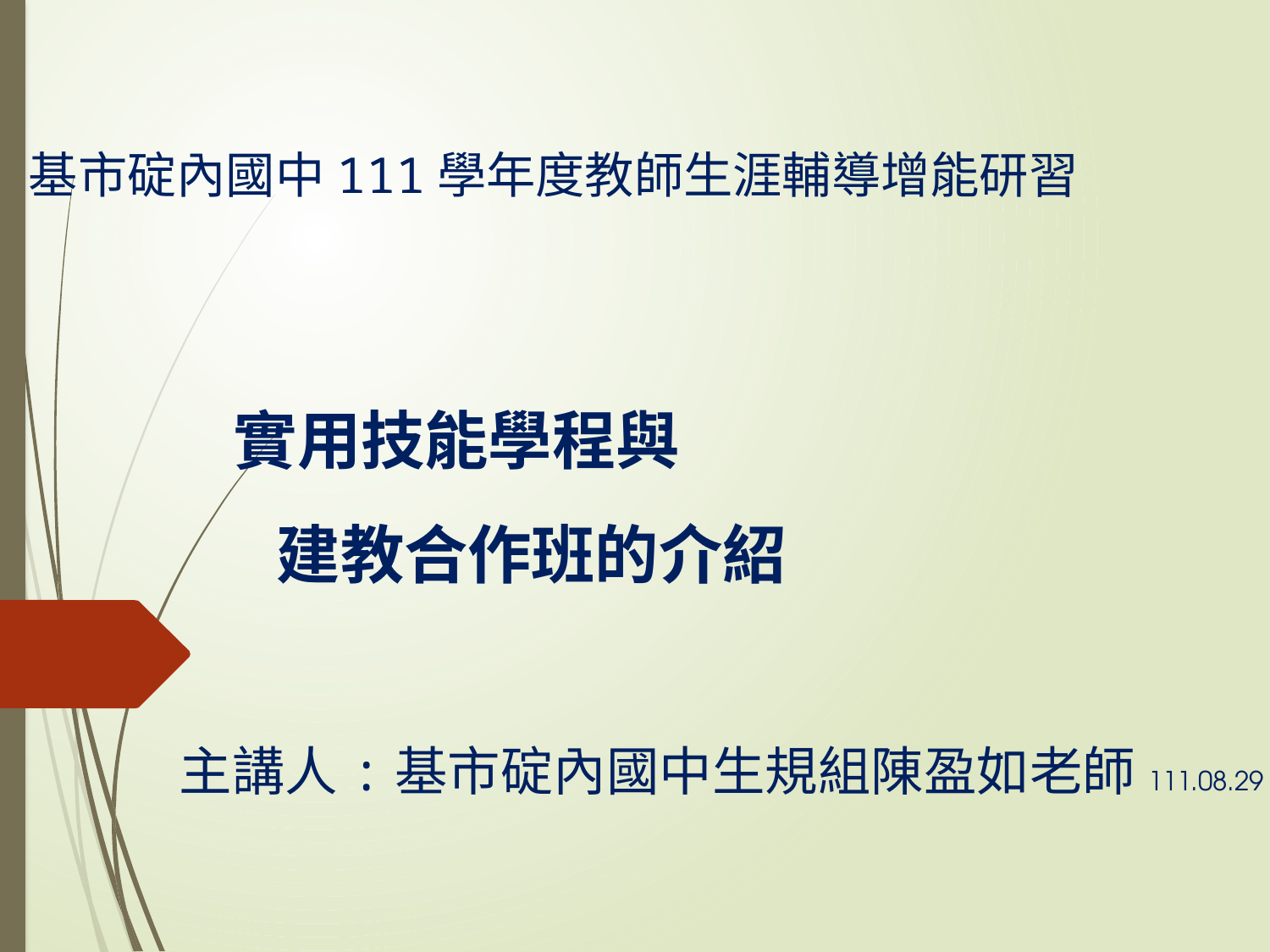

基市碇內國中111學年度教師生涯輔導增能研習
# 實用技能學程與 建教合作班的介紹
主講人:基市碇內國中生規組陳盈如老師111.08.29